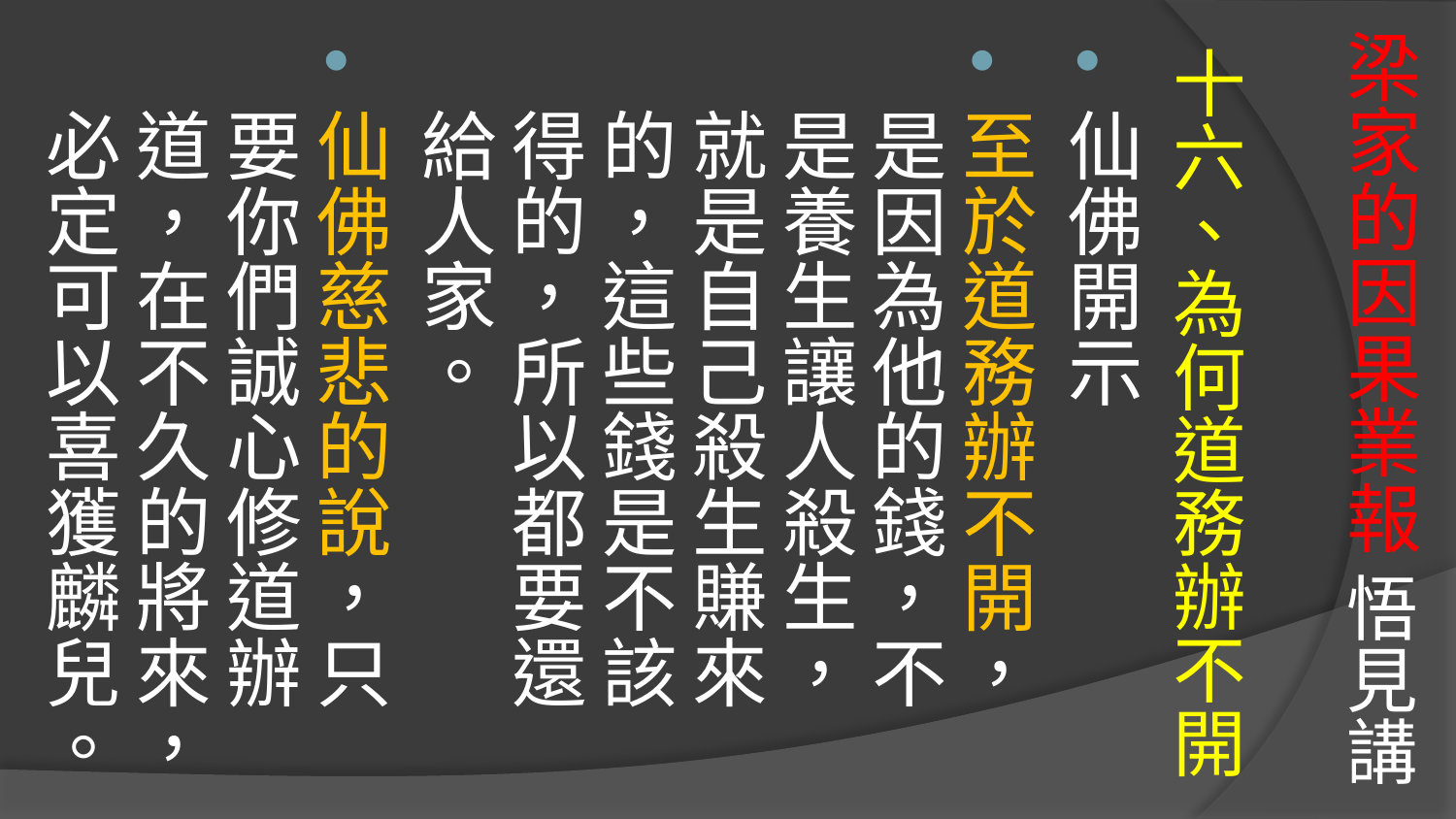

# 梁家的因果業報 悟見講
十六、為何道務辦不開
仙佛開示
至於道務辦不開，是因為他的錢，不是養生讓人殺生，就是自己殺生賺來的，這些錢是不該得的，所以都要還給人家。
仙佛慈悲的說，只要你們誠心修道辦道，在不久的將來，必定可以喜獲麟兒。